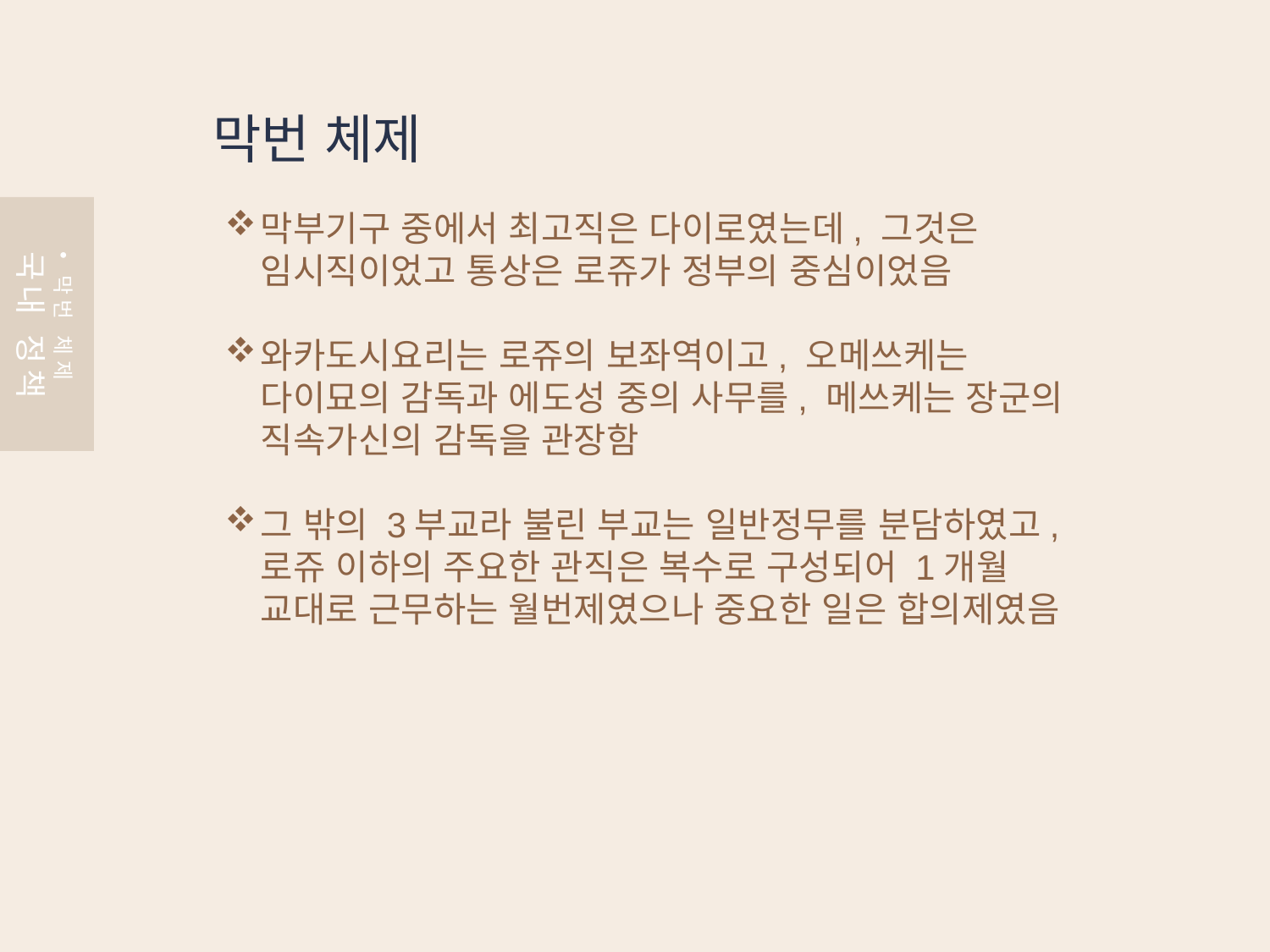

막번 체제

막부기구 중에서 최고직은 다이로였는데, 그것은 임시직이었고 통상은 로쥬가 정부의 중심이었음

와카도시요리는 로쥬의 보좌역이고, 오메쓰케는 다이묘의 감독과 에도성 중의 사무를, 메쓰케는 장군의 직속가신의 감독을 관장함

그 밖의 3부교라 불린 부교는 일반정무를 분담하였고, 로쥬 이하의 주요한 관직은 복수로 구성되어 1개월 교대로 근무하는 월번제였으나 중요한 일은 합의제였음
막번 체제
국내 정책